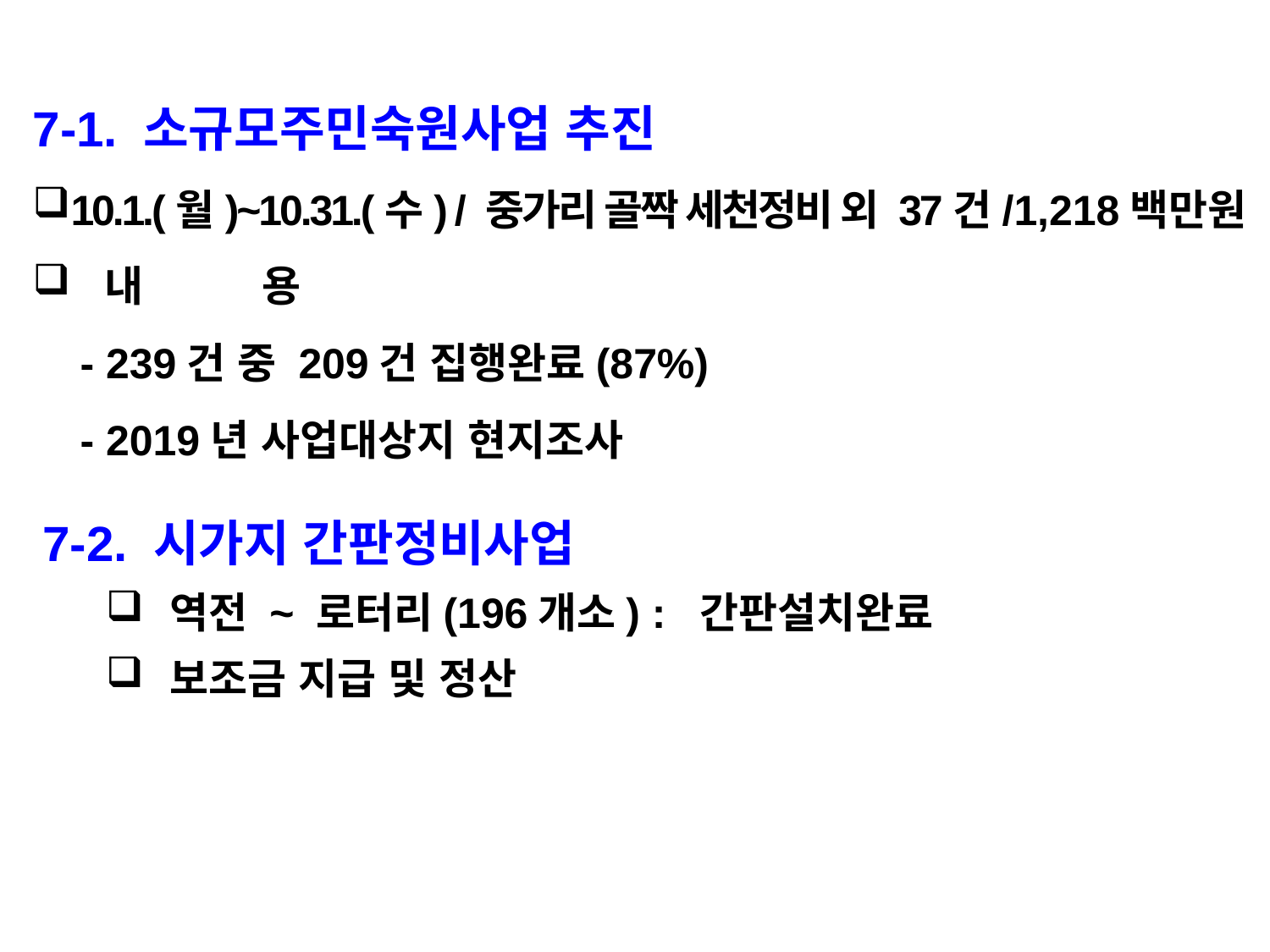

7-1. 소규모주민숙원사업 추진
10.1.(월)~10.31.(수) / 중가리 골짝 세천정비 외 37건/1,218백만원
  내          용
    - 239건 중 209건 집행완료(87%)
    - 2019년 사업대상지 현지조사

7-2. 시가지 간판정비사업
역전 ~ 로터리(196개소) :  간판설치완료
보조금 지급 및 정산